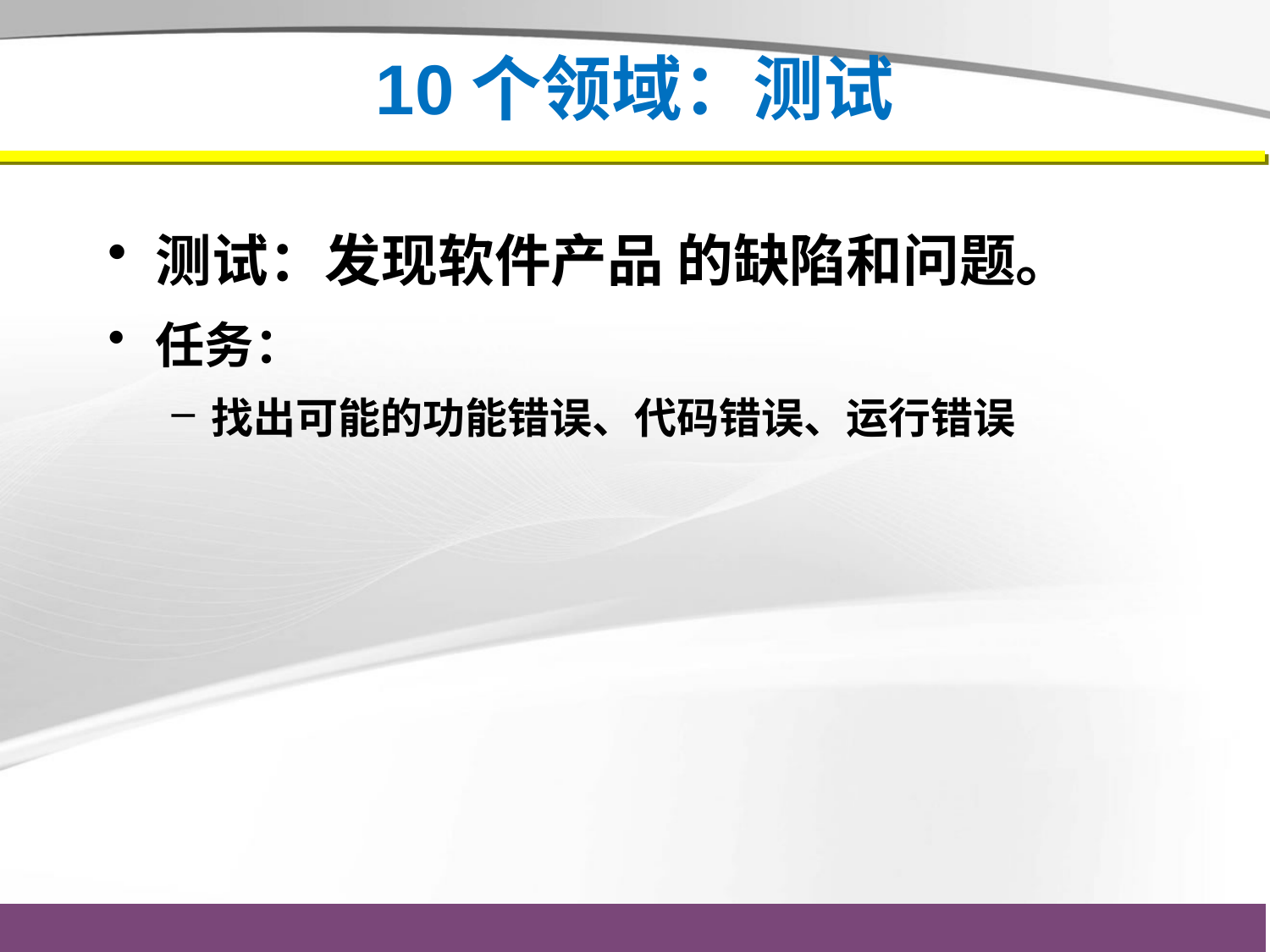

# 10个领域：测试
测试：发现软件产品 的缺陷和问题。
任务：
找出可能的功能错误、代码错误、运行错误